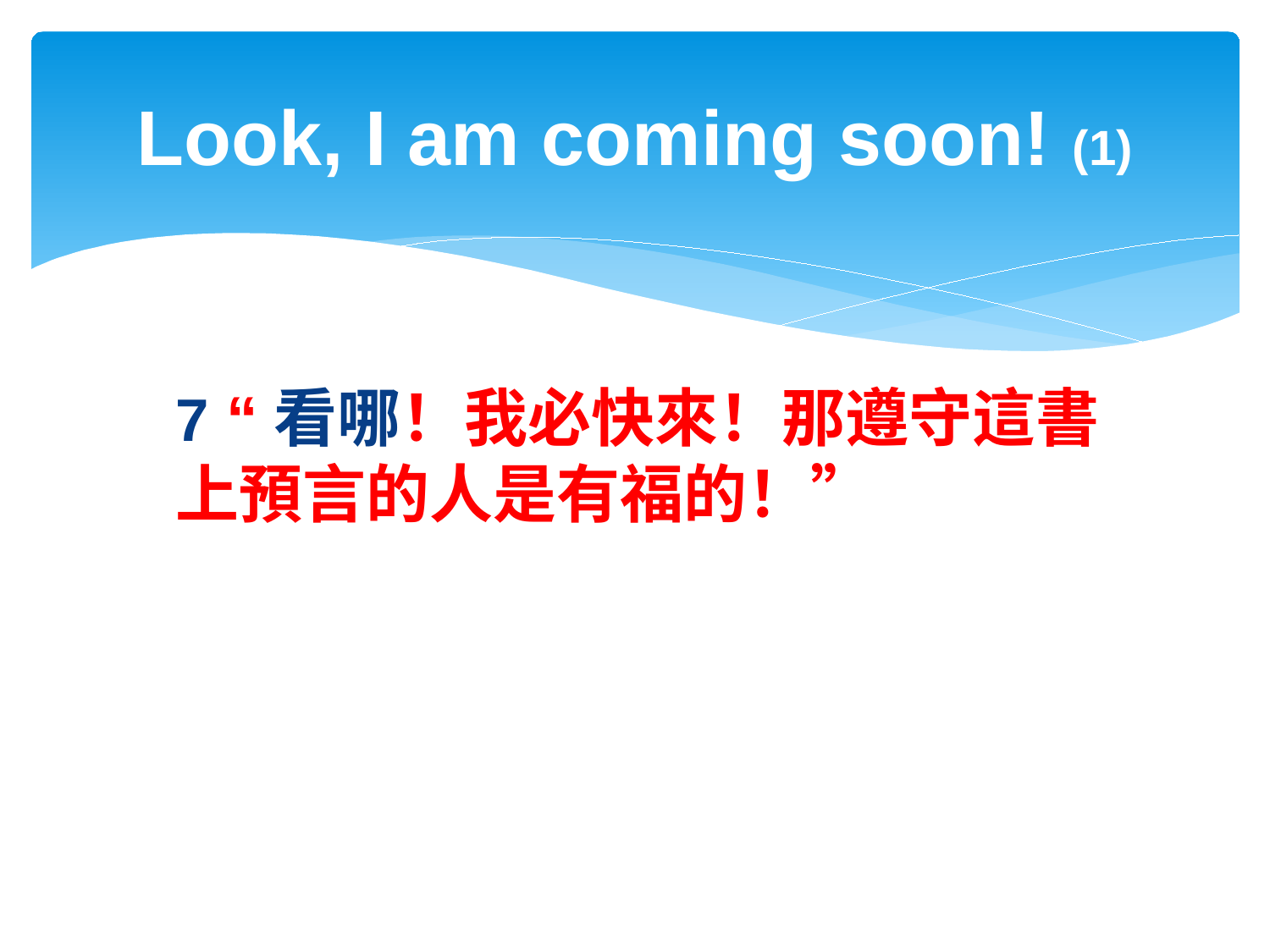

# Look, I am coming soon! (1)
7 “看哪！我必快來！那遵守這書上預言的人是有福的！”